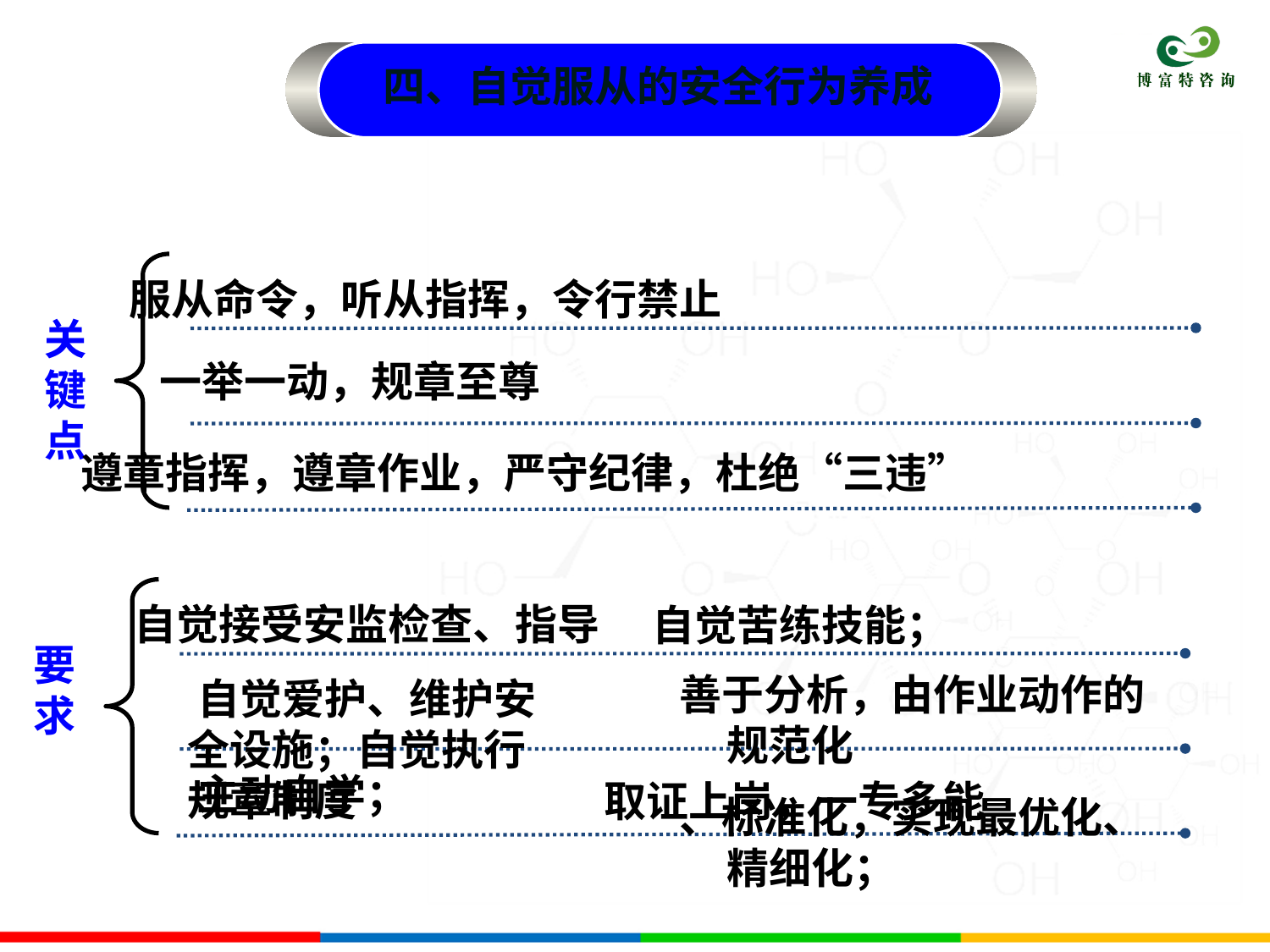

四、自觉服从的安全行为养成

服从命令，听从指挥，令行禁止
关键点

一举一动，规章至尊

遵章指挥，遵章作业，严守纪律，杜绝“三违”

自觉接受安监检查、指导
自觉苦练技能；
要求

善于分析，由作业动作的规范化
、标准化，实现最优化、精细化；
     自觉爱护、维护安全设施；自觉执行规章制度

主动自学；
取证上岗，一专多能